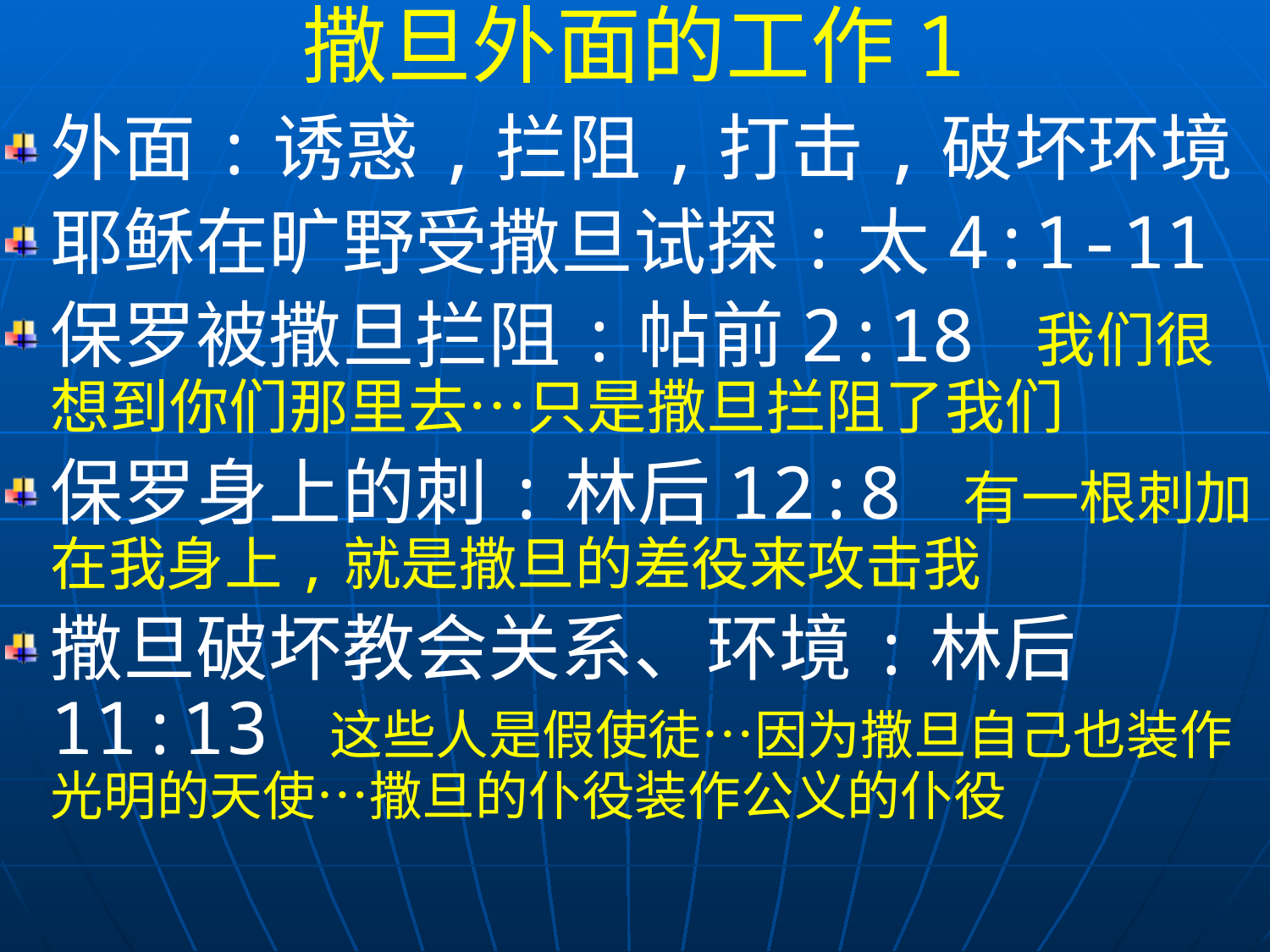

撒旦外面的工作1
外面:诱惑,拦阻,打击,破坏环境
耶稣在旷野受撒旦试探:太4:1-11
保罗被撒旦拦阻:帖前2:18 我们很想到你们那里去…只是撒旦拦阻了我们
保罗身上的刺:林后12:8 有一根刺加在我身上,就是撒旦的差役来攻击我
撒旦破坏教会关系、环境:林后11:13 这些人是假使徒…因为撒旦自己也装作光明的天使…撒旦的仆役装作公义的仆役